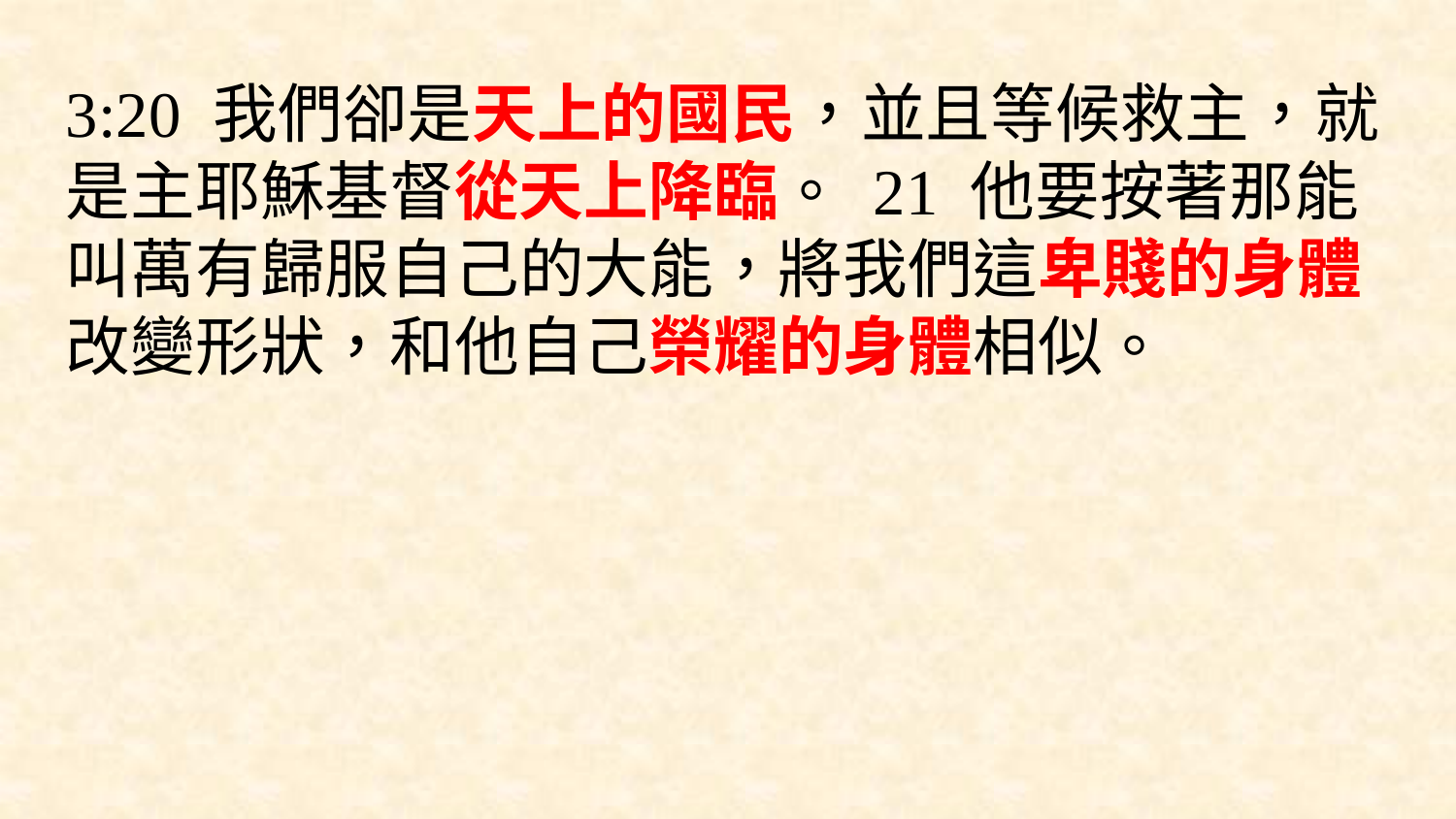

3:20 我們卻是天上的國民，並且等候救主，就是主耶穌基督從天上降臨。 21 他要按著那能叫萬有歸服自己的大能，將我們這卑賤的身體改變形狀，和他自己榮耀的身體相似。